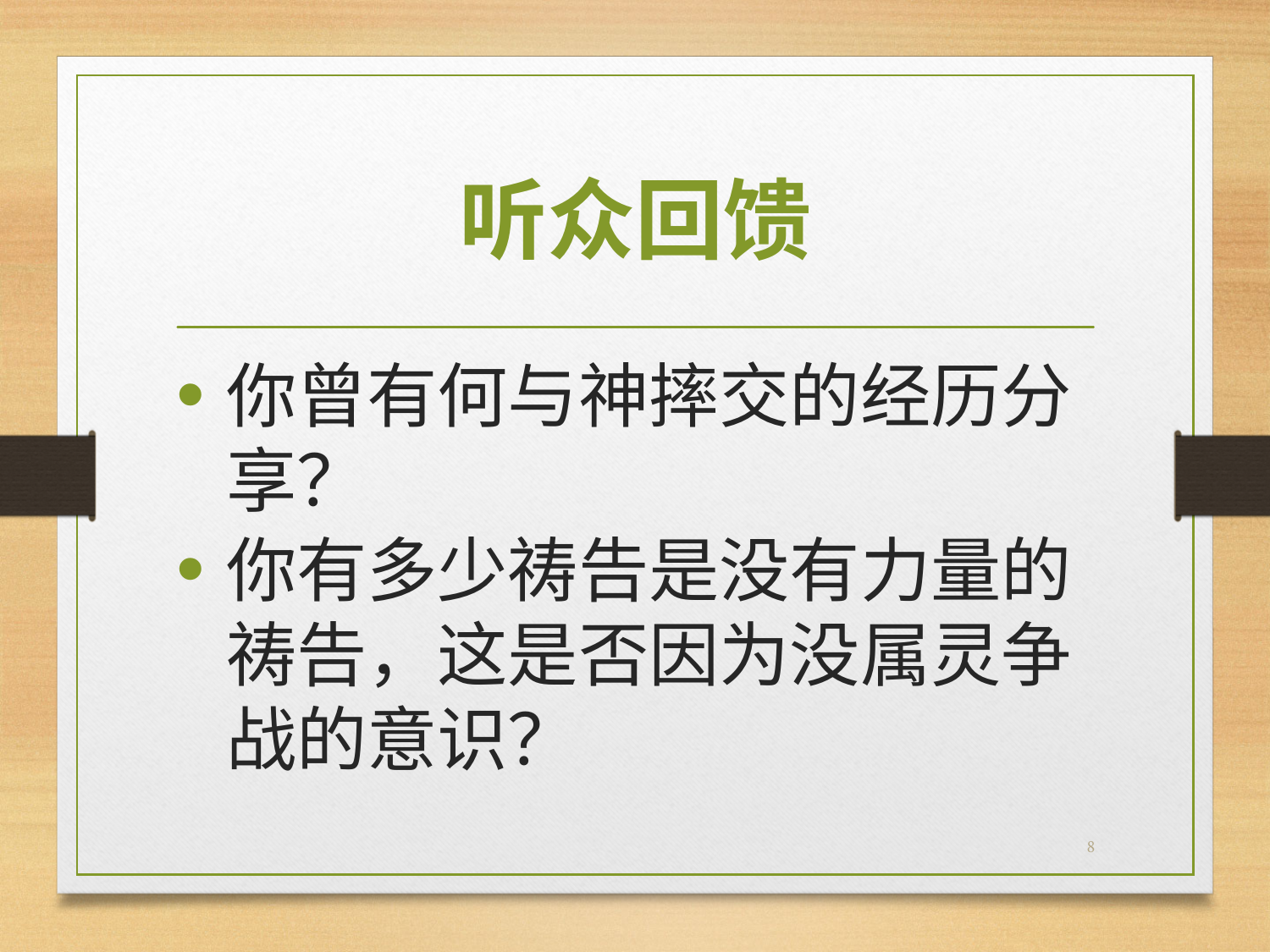

# 听众回馈
你曾有何与神摔交的经历分享？
你有多少祷告是没有力量的祷告，这是否因为没属灵争战的意识？
8